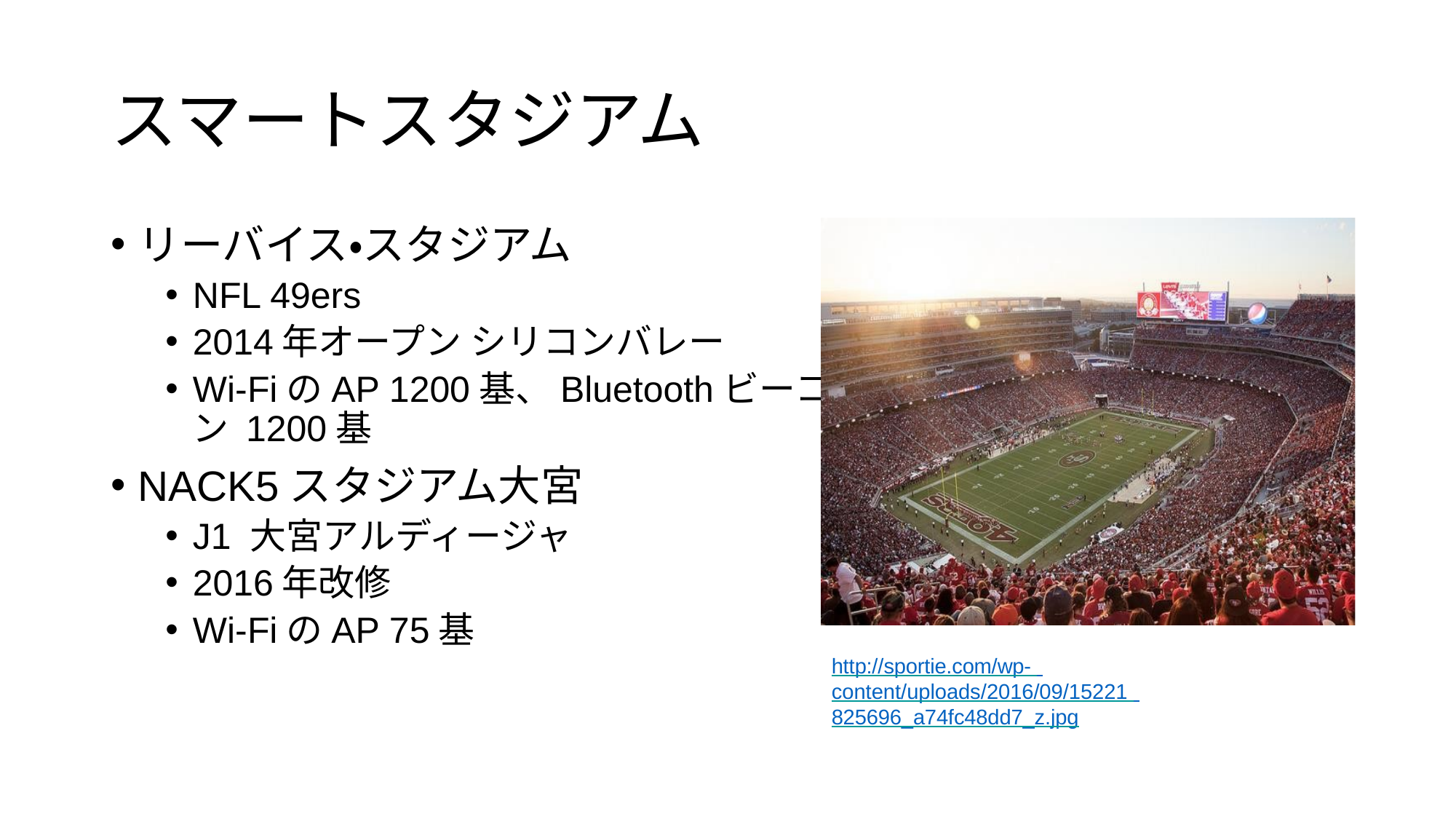

# スマートスタジアム
リーバイス・スタジアム
NFL 49ers
2014年オープン シリコンバレー
Wi-FiのAP 1200基、Bluetoothビーコン 1200基
NACK5スタジアム大宮
J1 大宮アルディージャ
2016年改修
Wi-FiのAP 75基

http://sportie.com/wp-  content/uploads/2016/09/15221  825696_a74fc48dd7_z.jpg